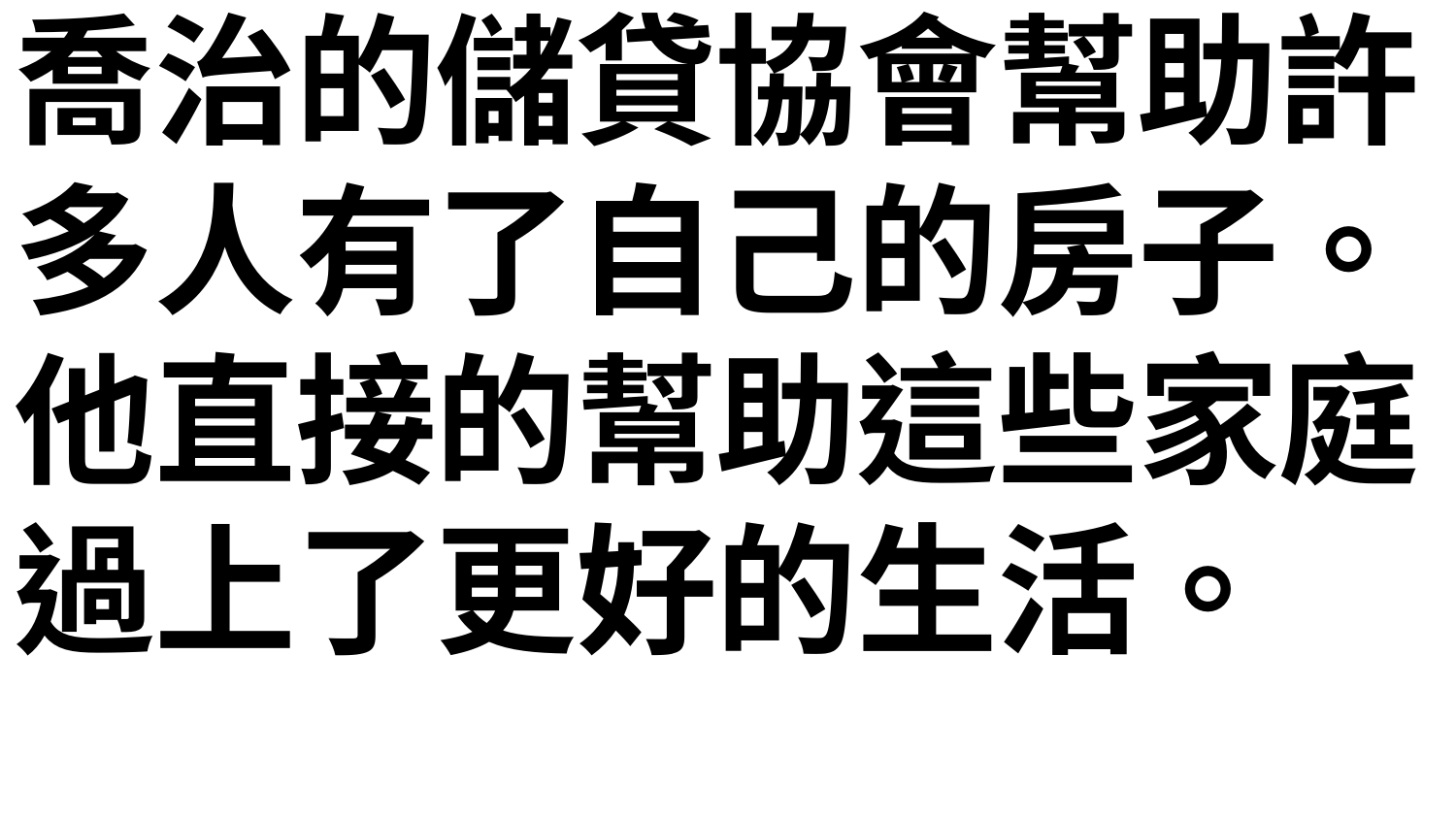

喬治的儲貸協會幫助許多人有了自己的房子。他直接的幫助這些家庭過上了更好的生活。